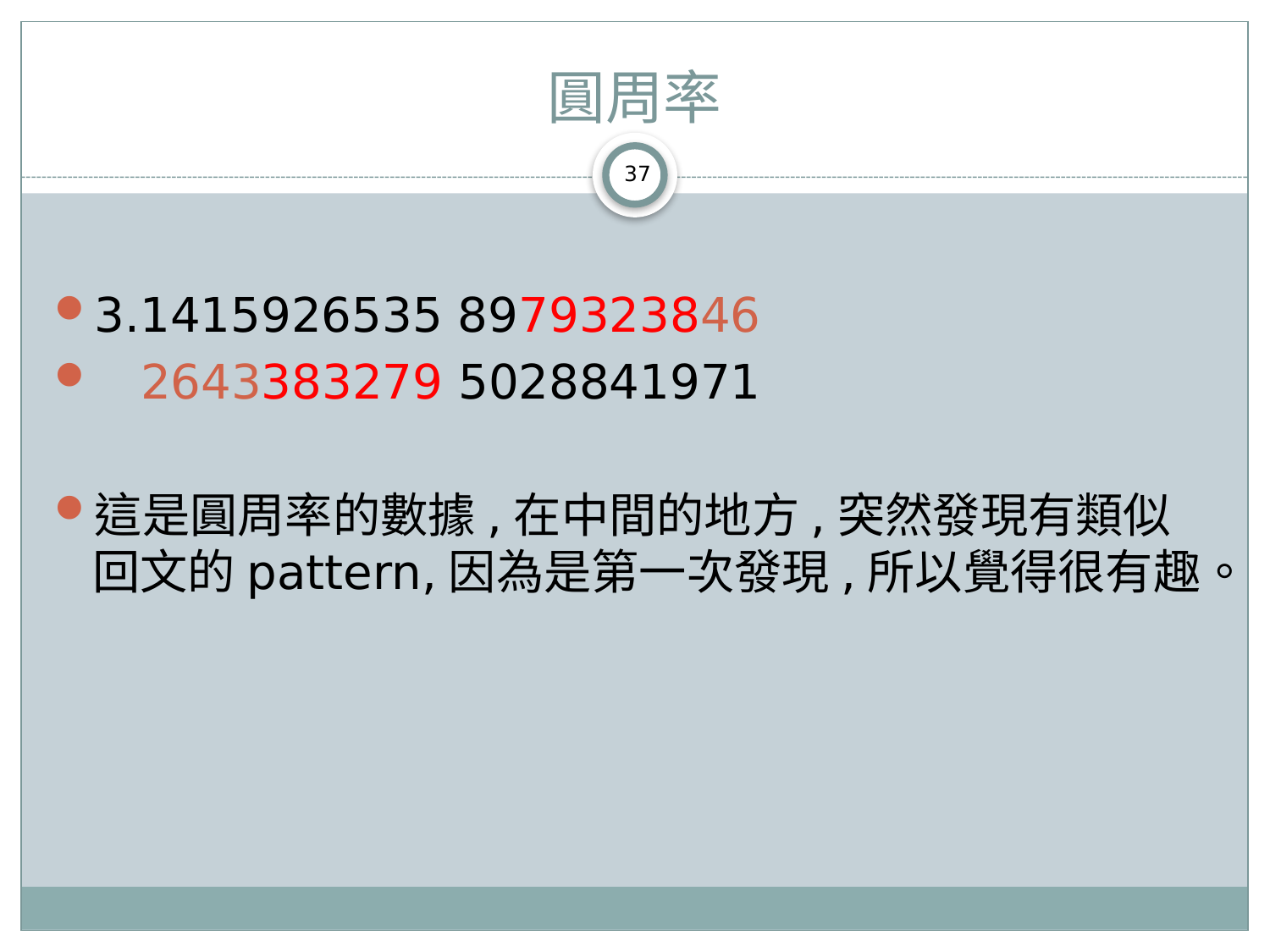

# 圓周率
37

3.1415926535 8979323846
   2643383279 5028841971

這是圓周率的數據,在中間的地方,突然發現有類似回文的pattern,因為是第一次發現,所以覺得很有趣。